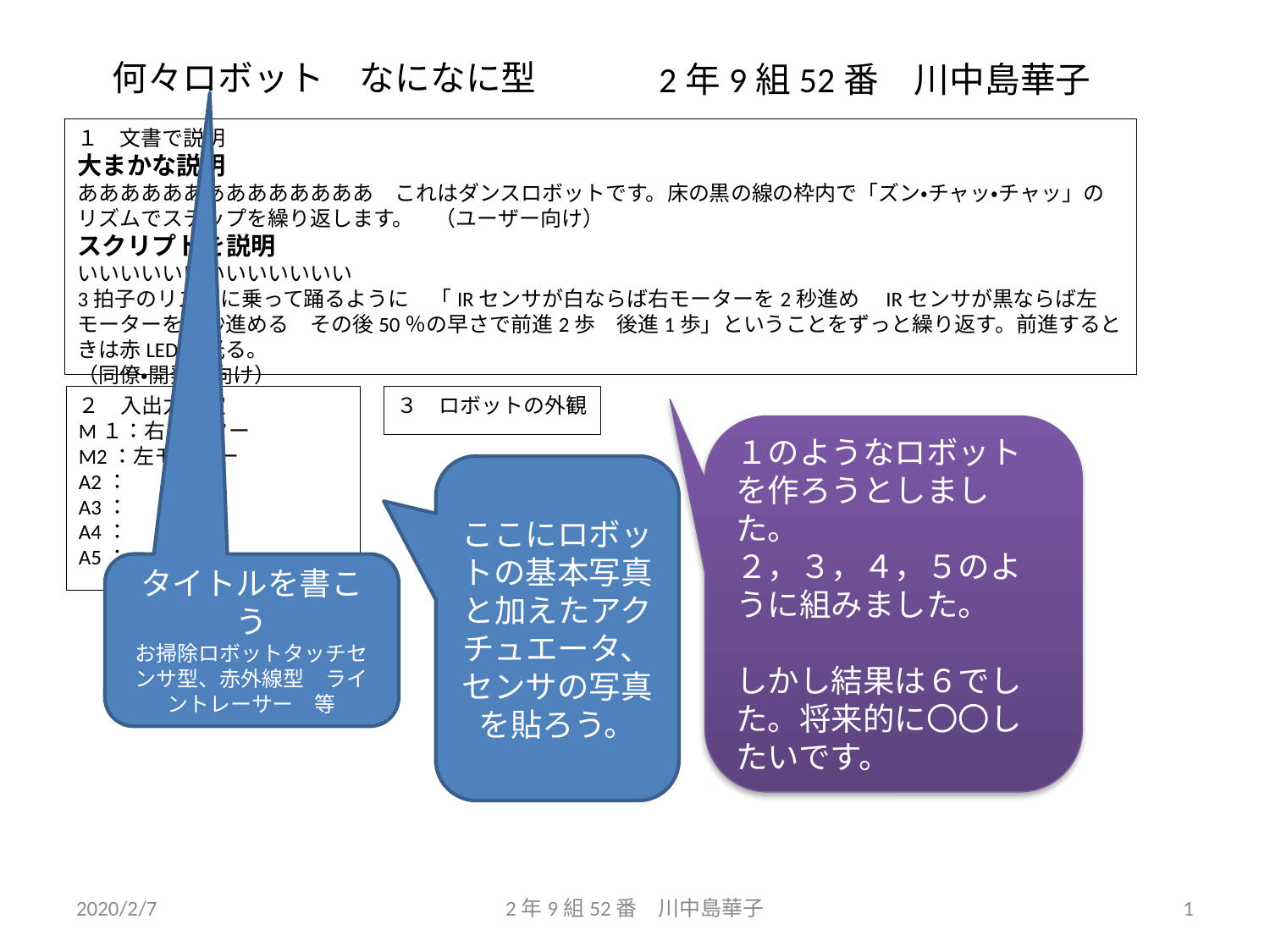

# 何々ロボット　なになに型
2年9組52番　川中島華子
１　文書で説明
大まかな説明
ああああああああああああああ　これはダンスロボットです。床の黒の線の枠内で「ズン・チャッ・チャッ」のリズムでステップを繰り返します。　（ユーザー向け）
スクリプトを説明
いいいいいいいいいいいいい
3拍子のリズムに乗って踊るように　「IRセンサが白ならば右モーターを2秒進め　IRセンサが黒ならば左モーターを1秒進める　その後50％の早さで前進2歩　後進1歩」ということをずっと繰り返す。前進するときは赤LEDが光る。
（同僚・開発者向け）

２　入出力設定
M１：右モーター
M2：左モーター
A2：
A3：
A4：
A5：

３　ロボットの外観

１のようなロボットを作ろうとしました。
２，３，４，５のように組みました。

しかし結果は６でした。将来的に〇〇したいです。
ここにロボットの基本写真と加えたアクチュエータ、センサの写真を貼ろう。
タイトルを書こう
お掃除ロボットタッチセンサ型、赤外線型　ライントレーサー　等
2020/2/7
2年9組52番　川中島華子
1